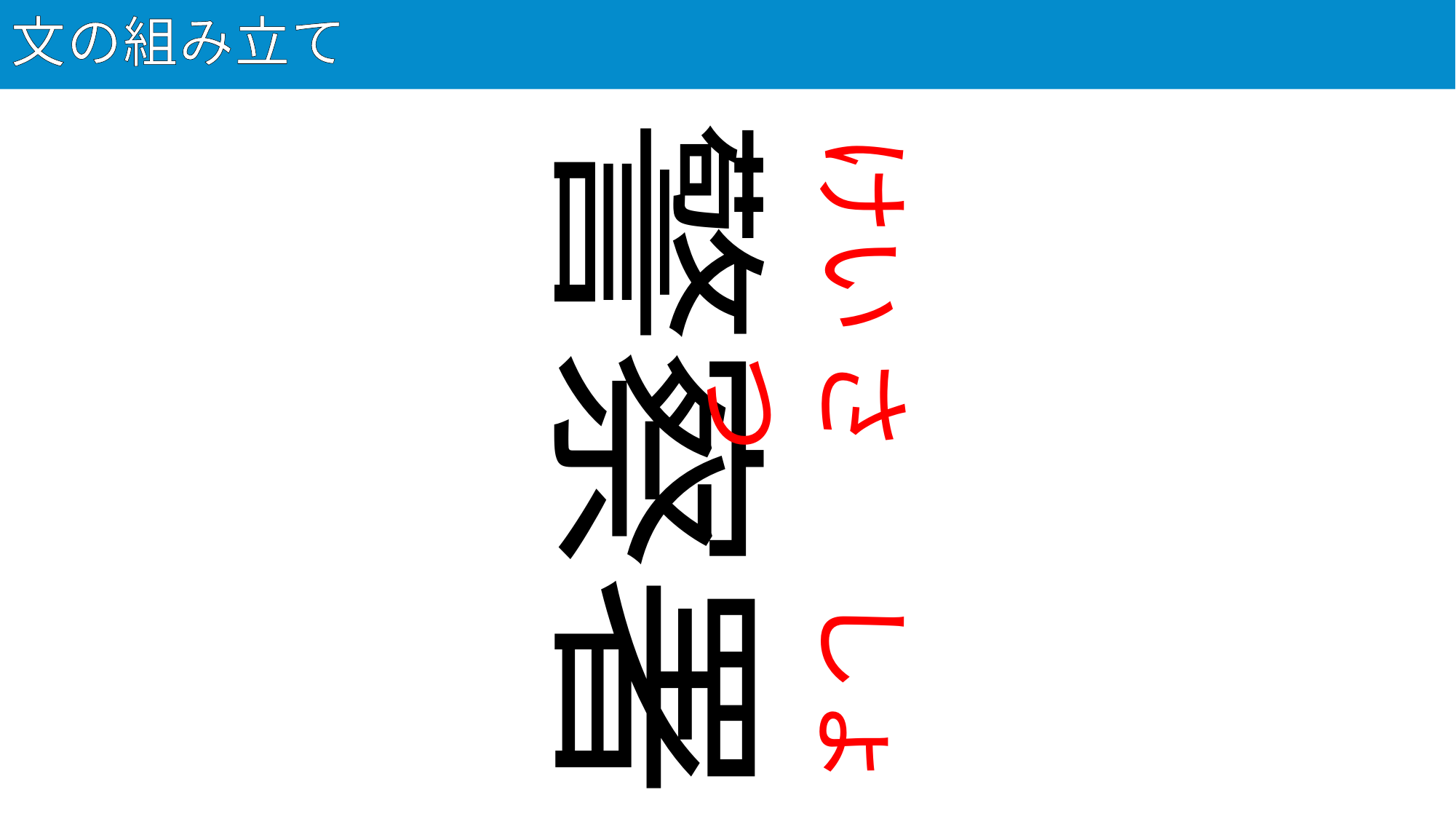

# 文の組み立て
54
警察署
けい
さつ
しょ